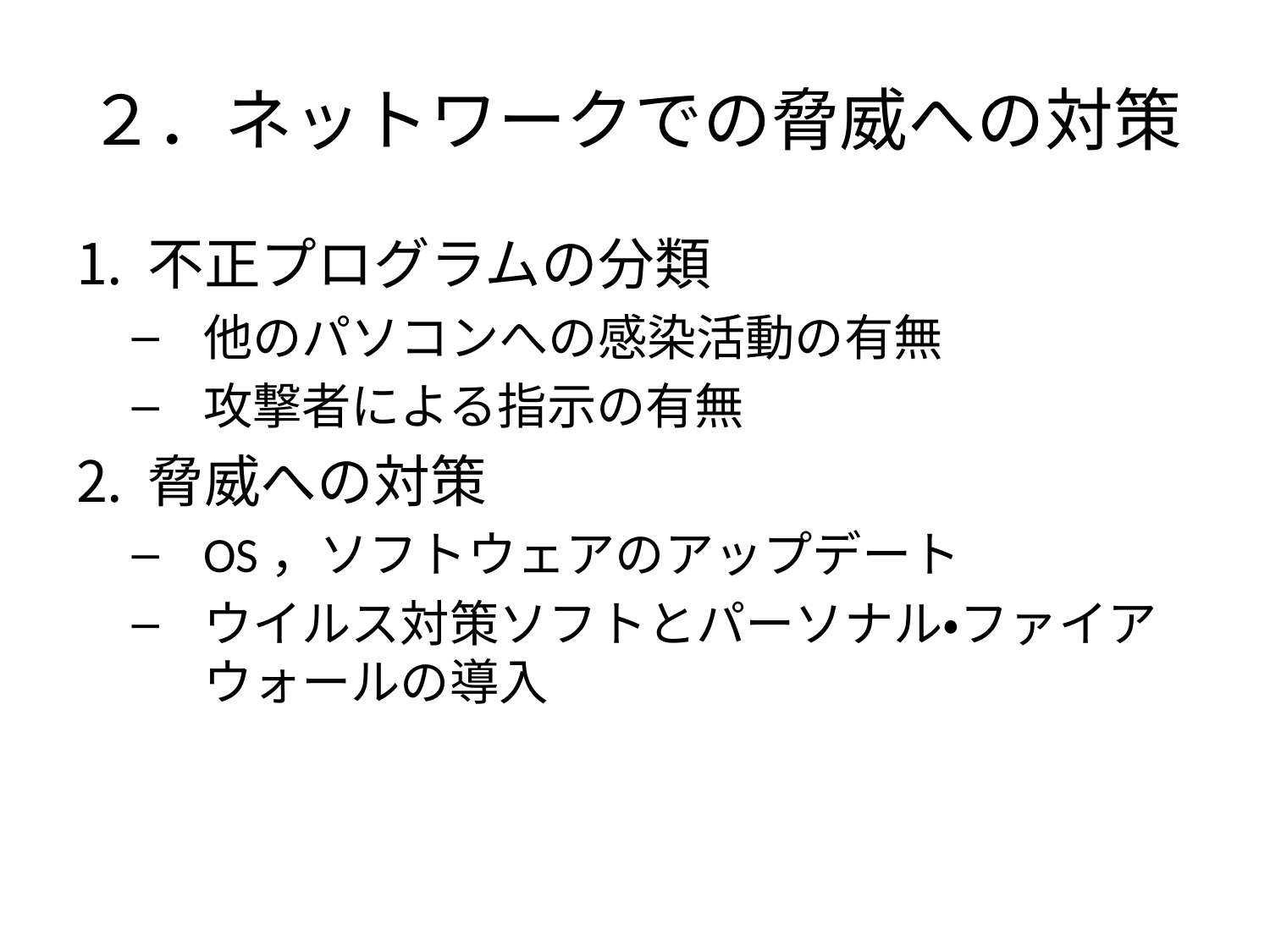

# ２．ネットワークでの脅威への対策
不正プログラムの分類
他のパソコンへの感染活動の有無
攻撃者による指示の有無
脅威への対策
OS，ソフトウェアのアップデート
ウイルス対策ソフトとパーソナル・ファイアウォールの導入